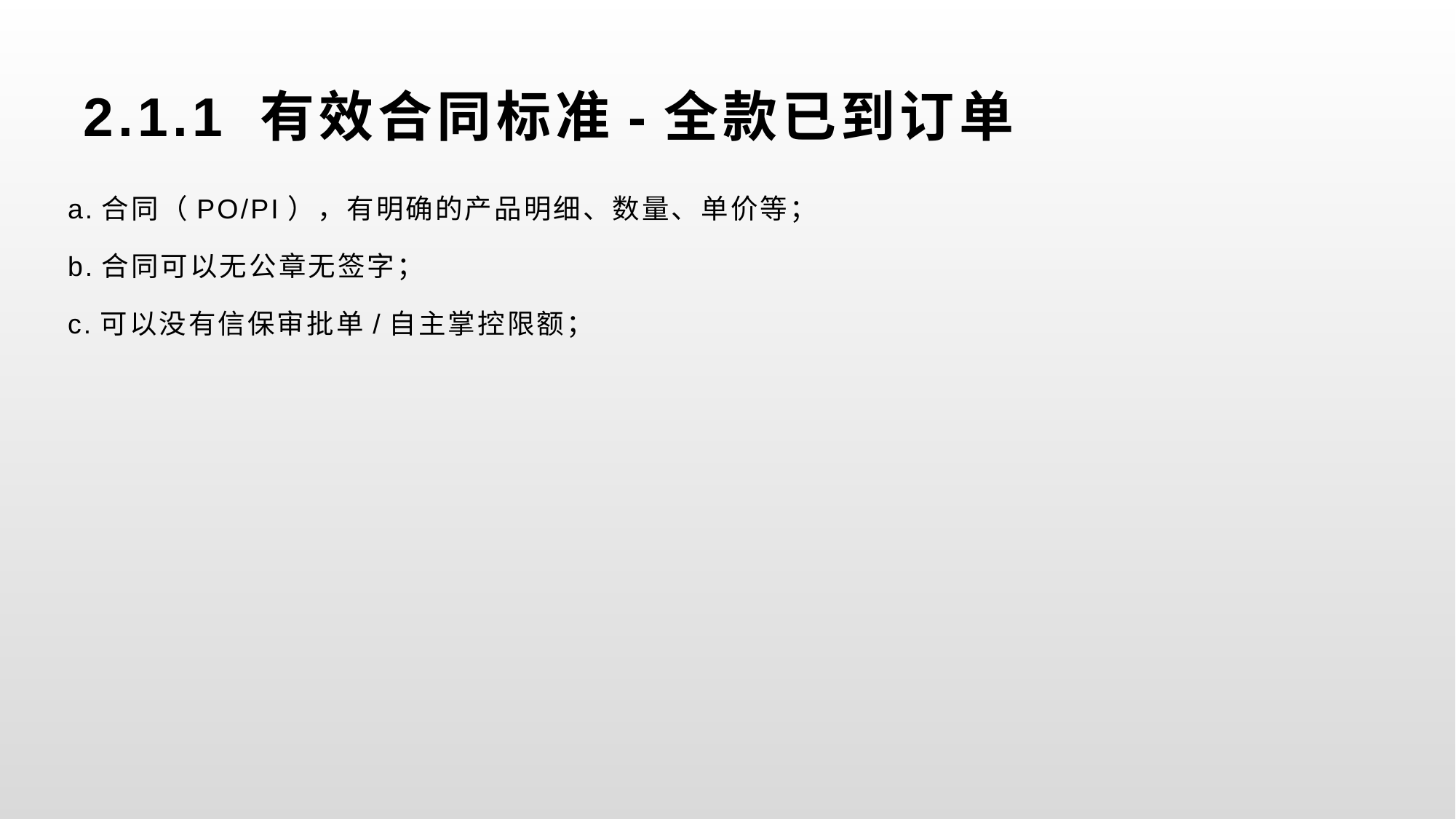

# 2.1.1 有效合同标准-全款已到订单
a.合同（PO/PI），有明确的产品明细、数量、单价等；
b.合同可以无公章无签字；
c.可以没有信保审批单/自主掌控限额；

13